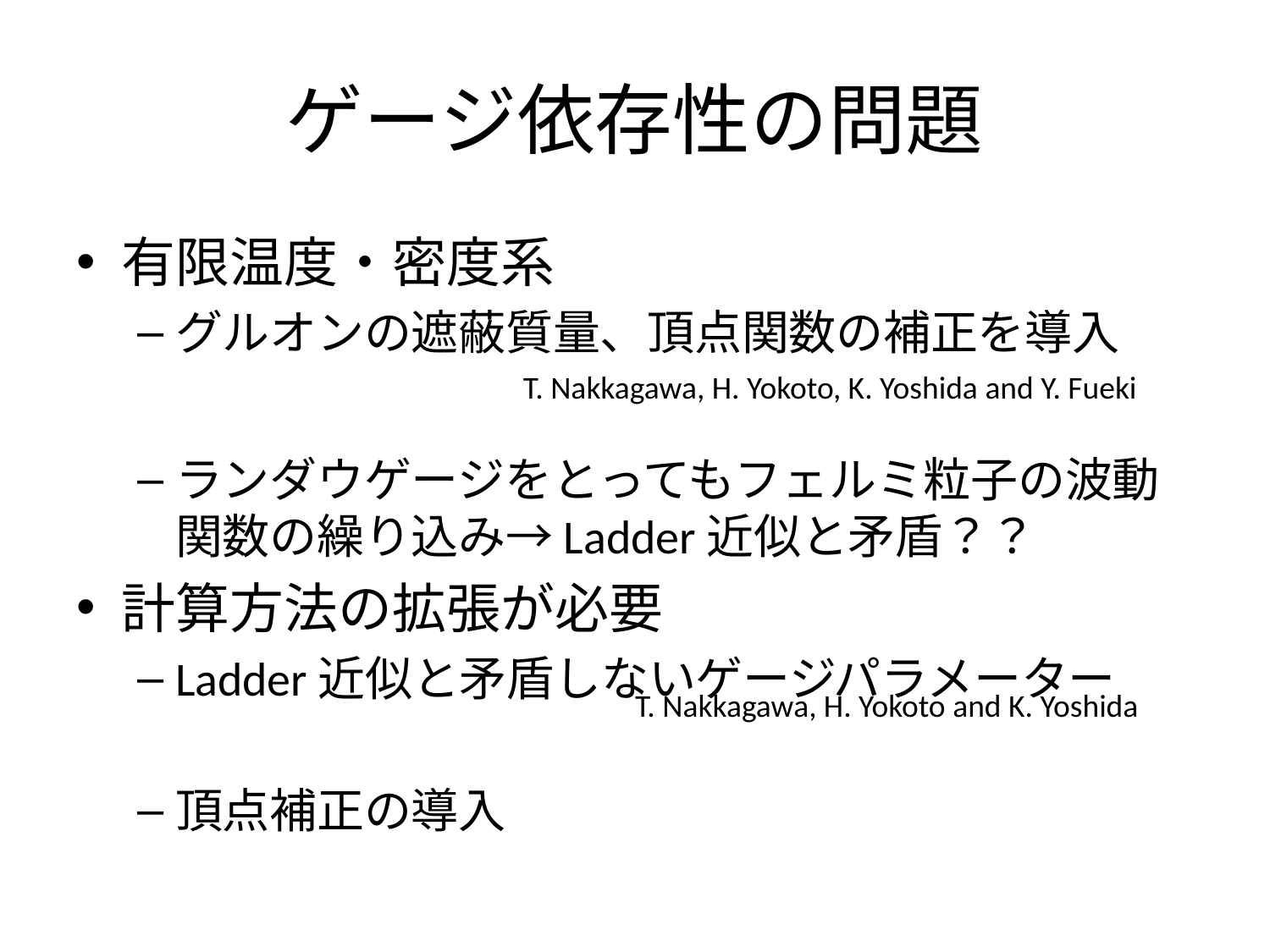

# ゲージ依存性の問題
有限温度・密度系
グルオンの遮蔽質量、頂点関数の補正を導入

ランダウゲージをとってもフェルミ粒子の波動関数の繰り込み→Ladder近似と矛盾？？
計算方法の拡張が必要
Ladder近似と矛盾しないゲージパラメーター

頂点補正の導入
T. Nakkagawa, H. Yokoto, K. Yoshida and Y. Fueki
T. Nakkagawa, H. Yokoto and K. Yoshida